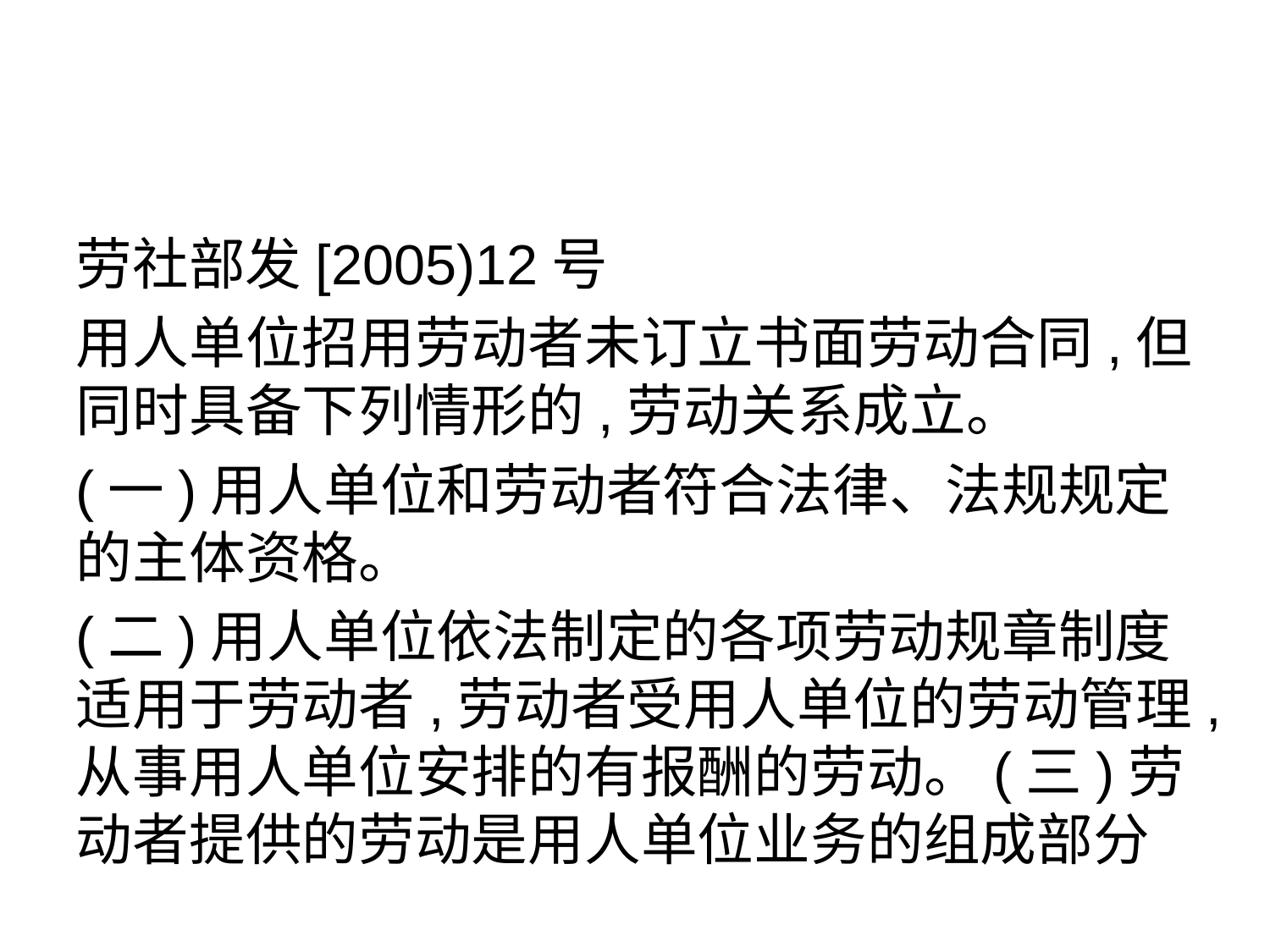

#
劳社部发[2005)12号
用人单位招用劳动者未订立书面劳动合同,但同时具备下列情形的,劳动关系成立。
(一)用人单位和劳动者符合法律、法规规定的主体资格。
(二)用人单位依法制定的各项劳动规章制度适用于劳动者,劳动者受用人单位的劳动管理,从事用人单位安排的有报酬的劳动。(三)劳动者提供的劳动是用人单位业务的组成部分